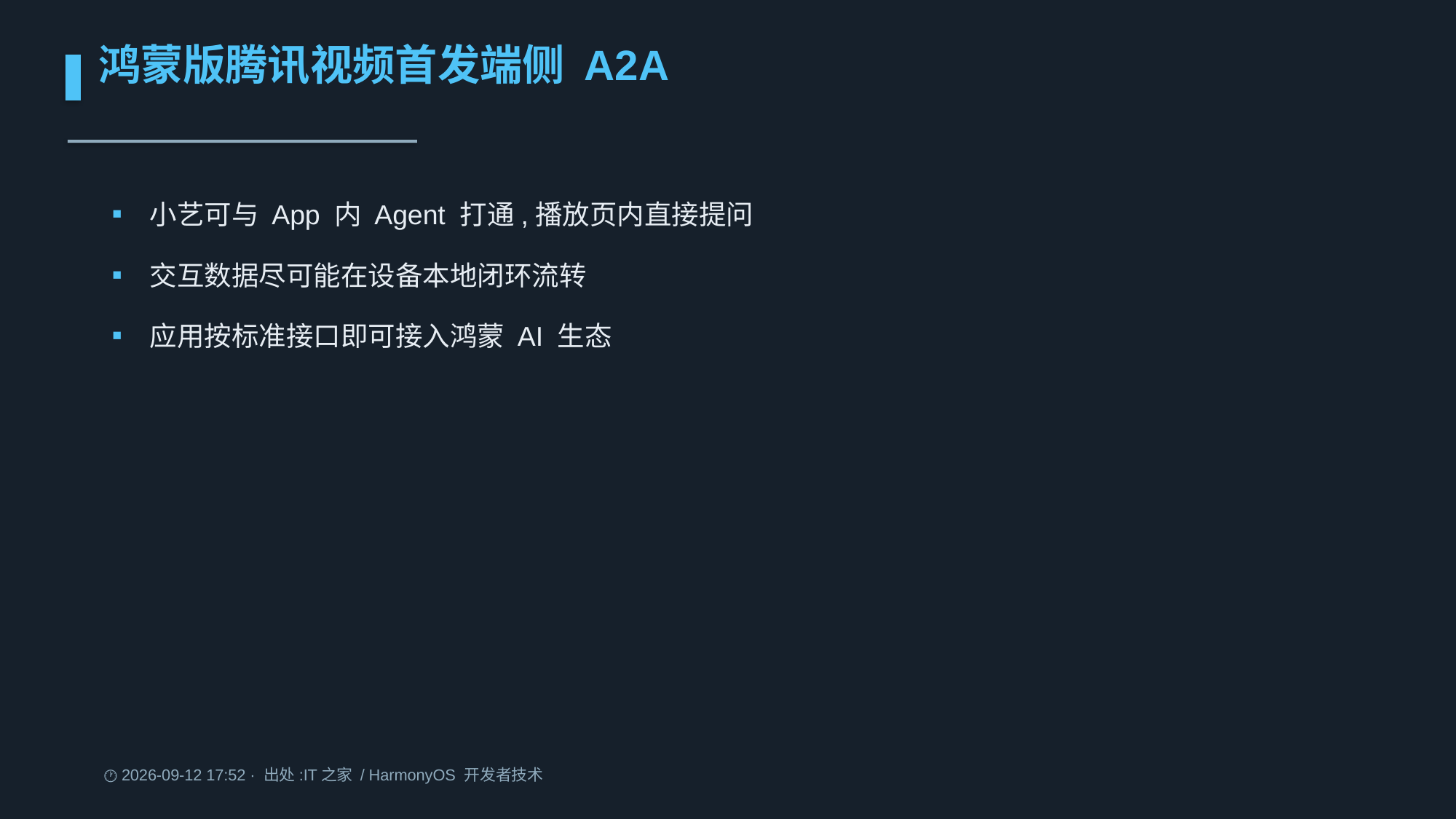

鸿蒙版腾讯视频首发端侧 A2A

▪  小艺可与 App 内 Agent 打通,播放页内直接提问
▪  交互数据尽可能在设备本地闭环流转
▪  应用按标准接口即可接入鸿蒙 AI 生态
🕐 2026-09-12 17:52 · 出处:IT之家 / HarmonyOS 开发者技术